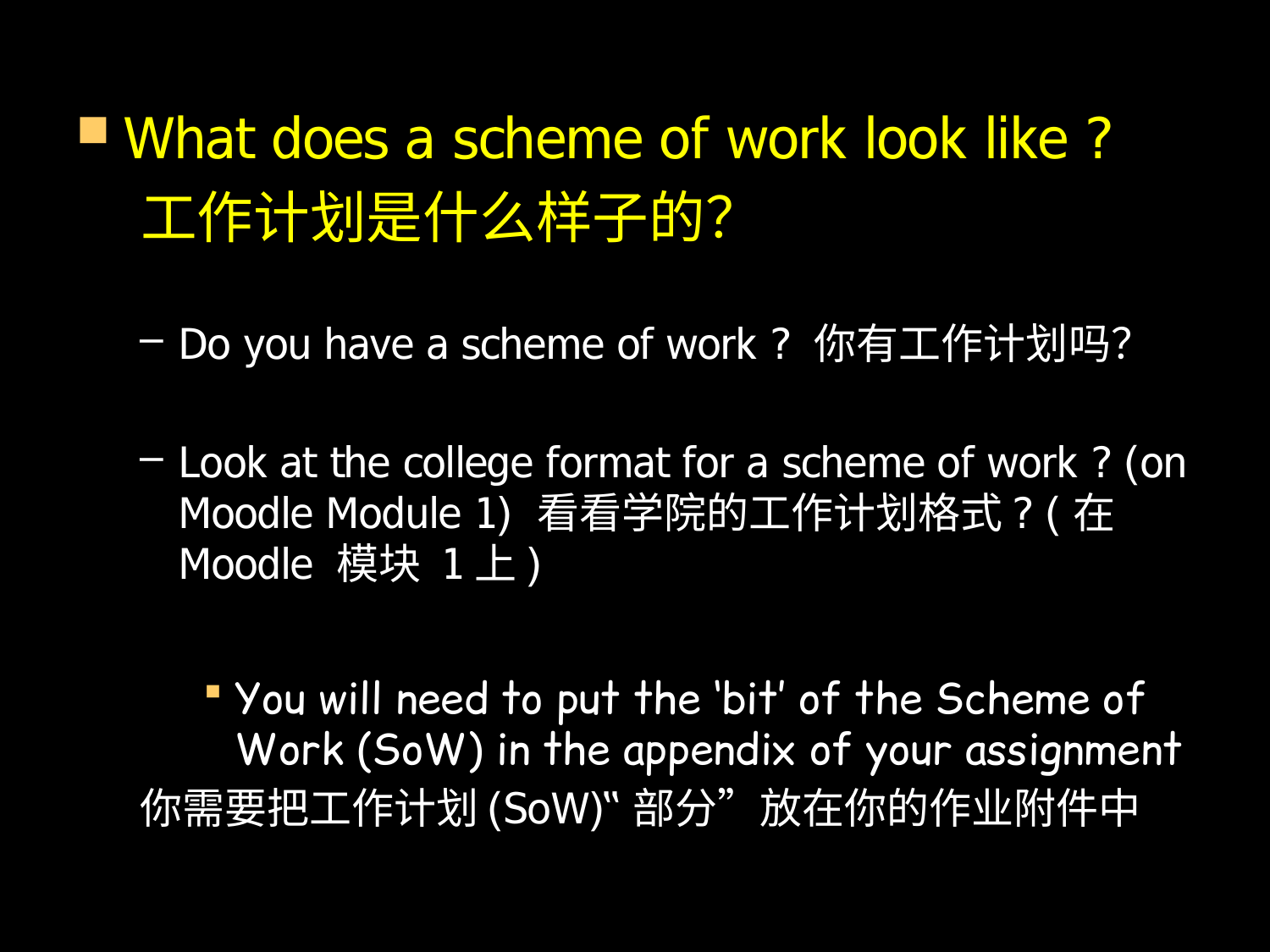

What does a scheme of work look like ?
    工作计划是什么样子的？

Do you have a scheme of work ? 你有工作计划吗？

Look at the college format for a scheme of work ? (on Moodle Module 1) 看看学院的工作计划格式? (在Moodle 模块 1上)

You will need to put the ‘bit’ of the Scheme of Work (SoW) in the appendix of your assignment
你需要把工作计划(SoW)“部分”放在你的作业附件中